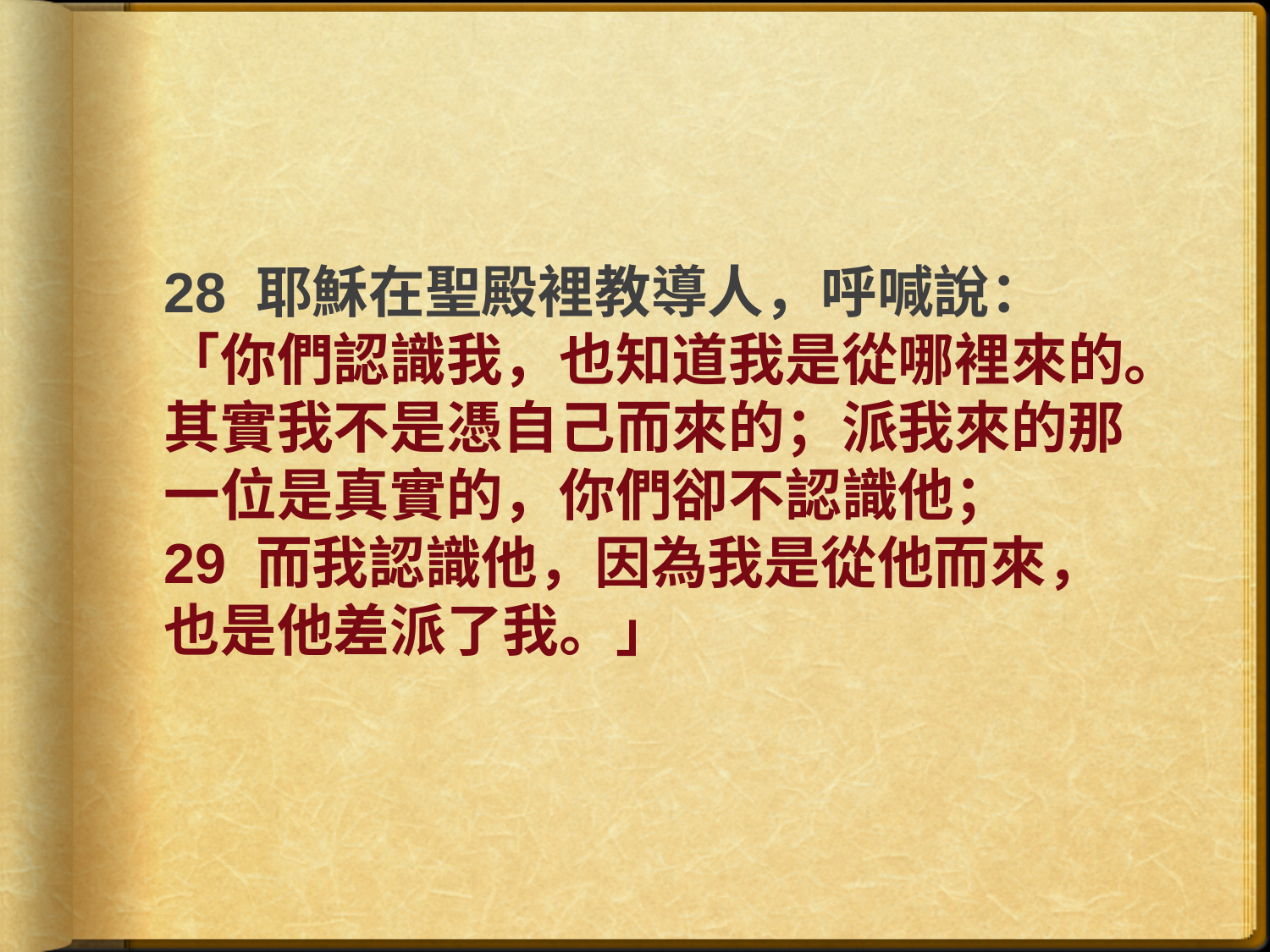

#
28 耶穌在聖殿裡教導人，呼喊說：「你們認識我，也知道我是從哪裡來的。其實我不是憑自己而來的；派我來的那一位是真實的，你們卻不認識他； 29 而我認識他，因為我是從他而來，也是他差派了我。」